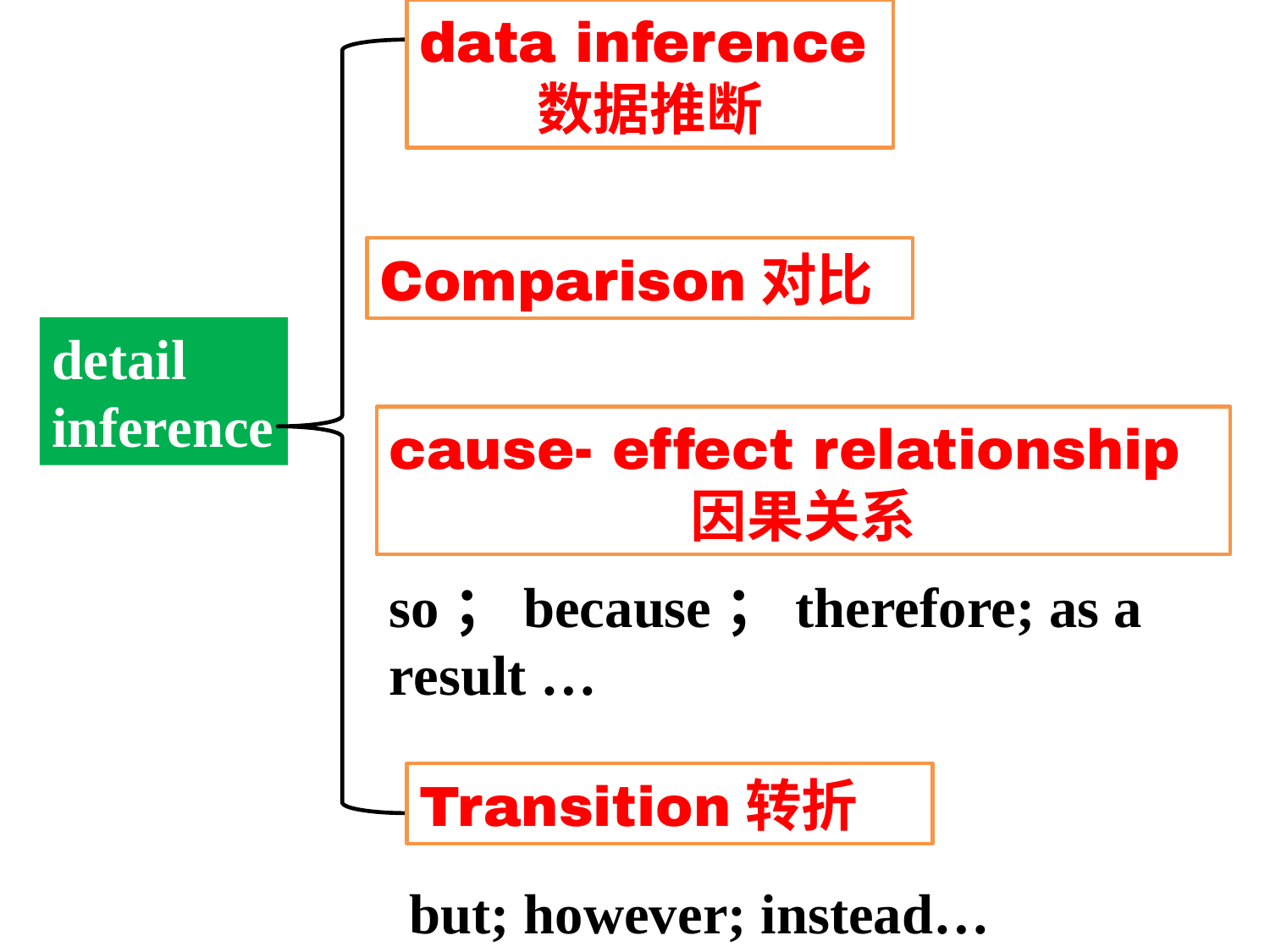

data inference
数据推断

Comparison对比
detail
inference
cause- effect relationship
因果关系
so；because；therefore; as a result …
Transition转折
but; however; instead…